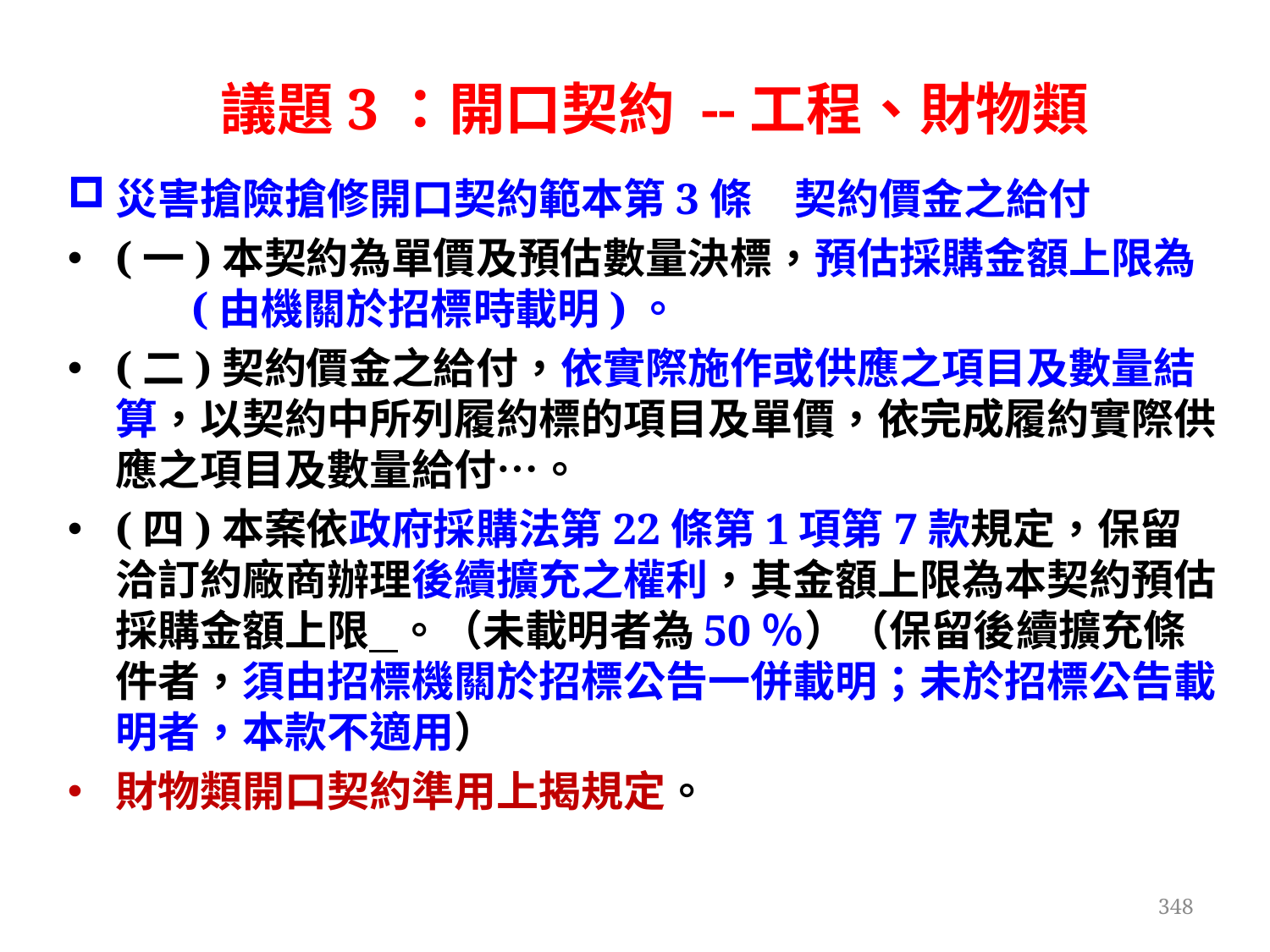

# 議題3：開口契約 --工程、財物類
災害搶險搶修開口契約範本第3條　契約價金之給付
(一)本契約為單價及預估數量決標，預估採購金額上限為          (由機關於招標時載明)。
(二)契約價金之給付，依實際施作或供應之項目及數量結算，以契約中所列履約標的項目及單價，依完成履約實際供應之項目及數量給付…。
(四)本案依政府採購法第22條第1項第7款規定，保留洽訂約廠商辦理後續擴充之權利，其金額上限為本契約預估採購金額上限   。（未載明者為50％）（保留後續擴充條件者，須由招標機關於招標公告一併載明；未於招標公告載明者，本款不適用）
財物類開口契約準用上揭規定。

348